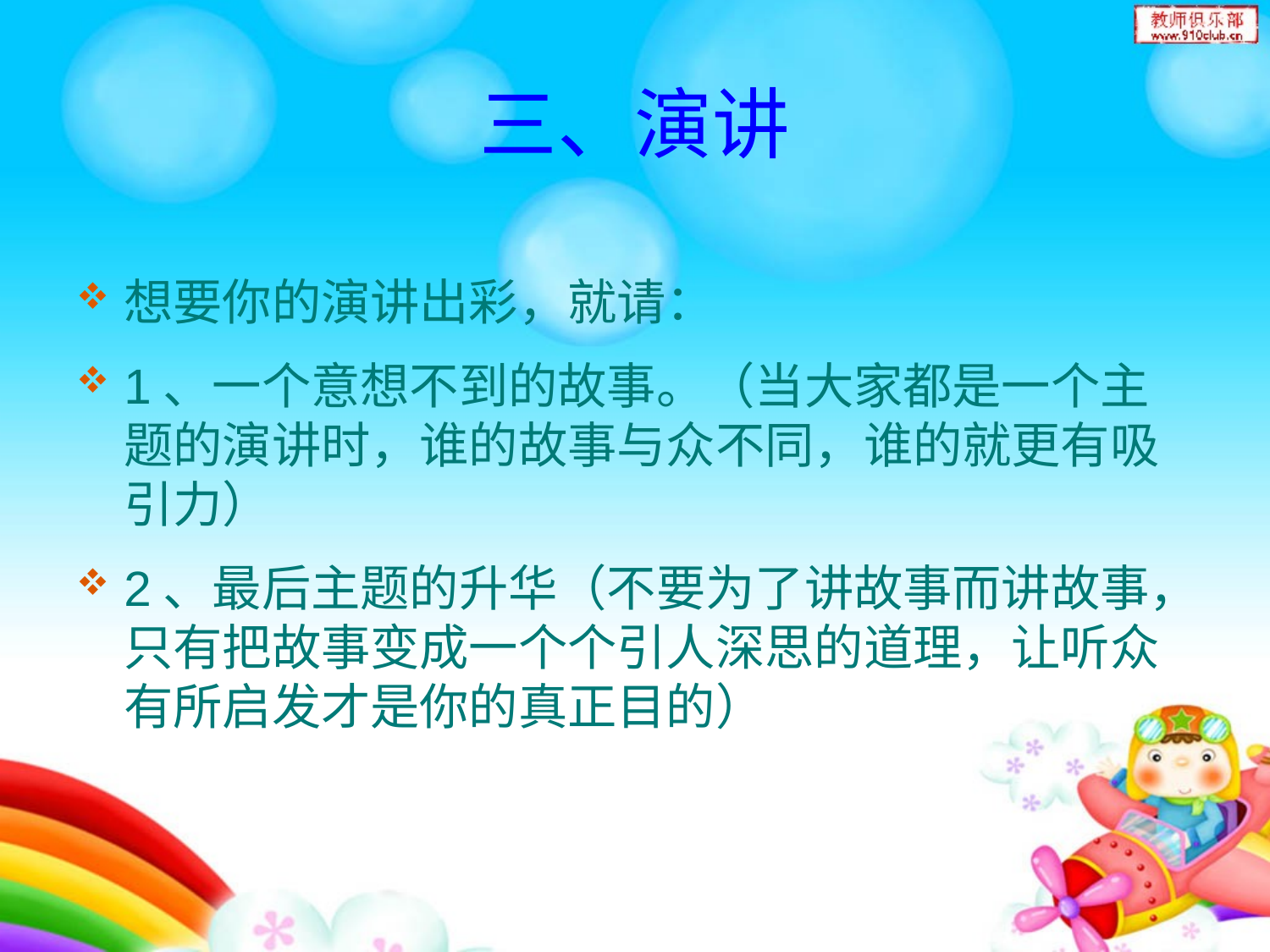

# 三、演讲
想要你的演讲出彩，就请：
1、一个意想不到的故事。（当大家都是一个主题的演讲时，谁的故事与众不同，谁的就更有吸引力）
2、最后主题的升华（不要为了讲故事而讲故事，只有把故事变成一个个引人深思的道理，让听众有所启发才是你的真正目的）